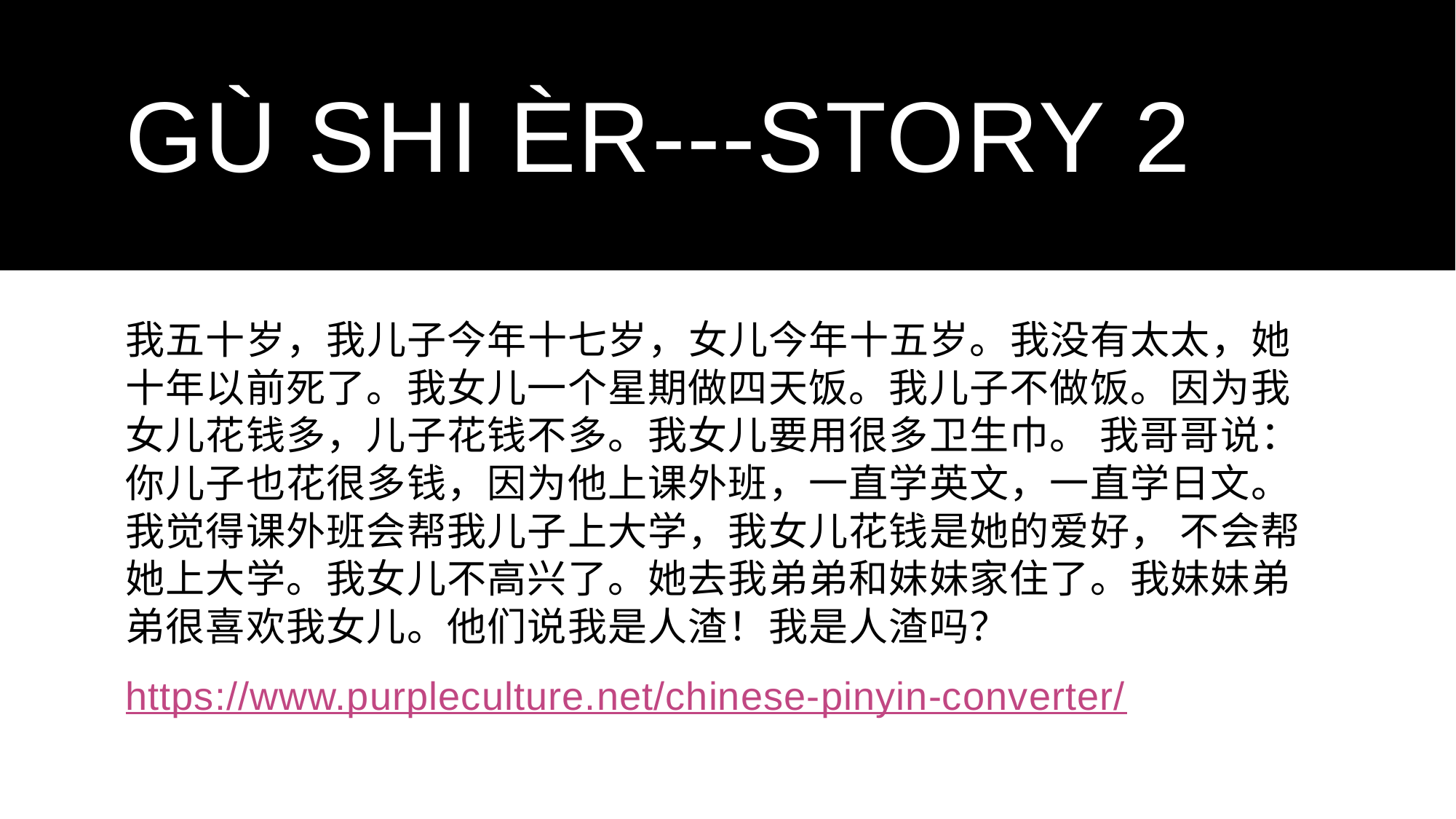

# Gù shi èr---Story 2
我五十岁，我儿子今年十七岁，女儿今年十五岁。我没有太太，她十年以前死了。我女儿一个星期做四天饭。我儿子不做饭。因为我女儿花钱多，儿子花钱不多。我女儿要用很多卫生巾。 我哥哥说：你儿子也花很多钱，因为他上课外班，一直学英文，一直学日文。我觉得课外班会帮我儿子上大学，我女儿花钱是她的爱好， 不会帮她上大学。我女儿不高兴了。她去我弟弟和妹妹家住了。我妹妹弟弟很喜欢我女儿。他们说我是人渣！我是人渣吗？
https://www.purpleculture.net/chinese-pinyin-converter/